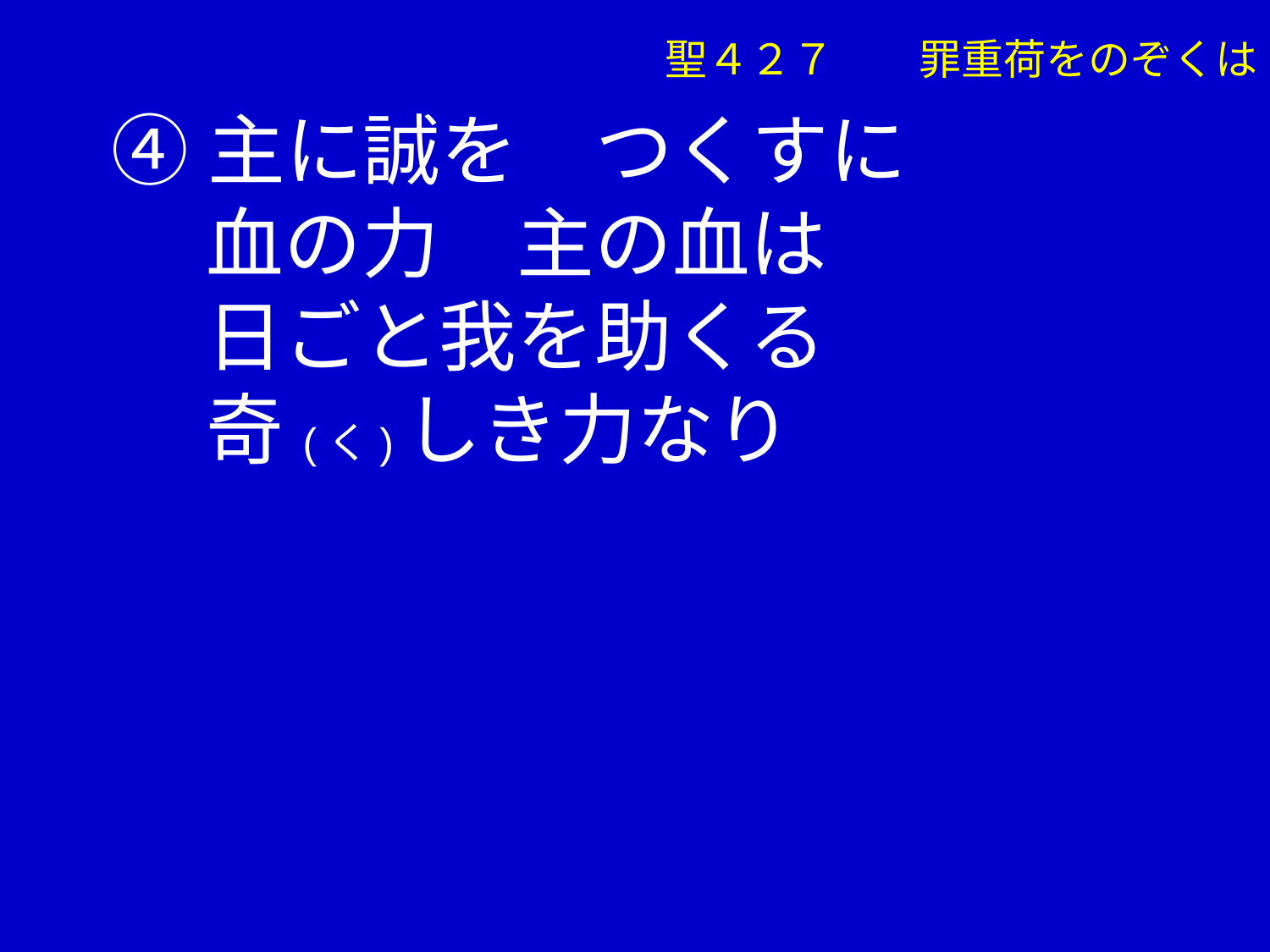

④主に誠を　つくすに
　 血の力　主の血は
　 日ごと我を助くる
　 奇(く)しき力なり

聖４２７　　罪重荷をのぞくは